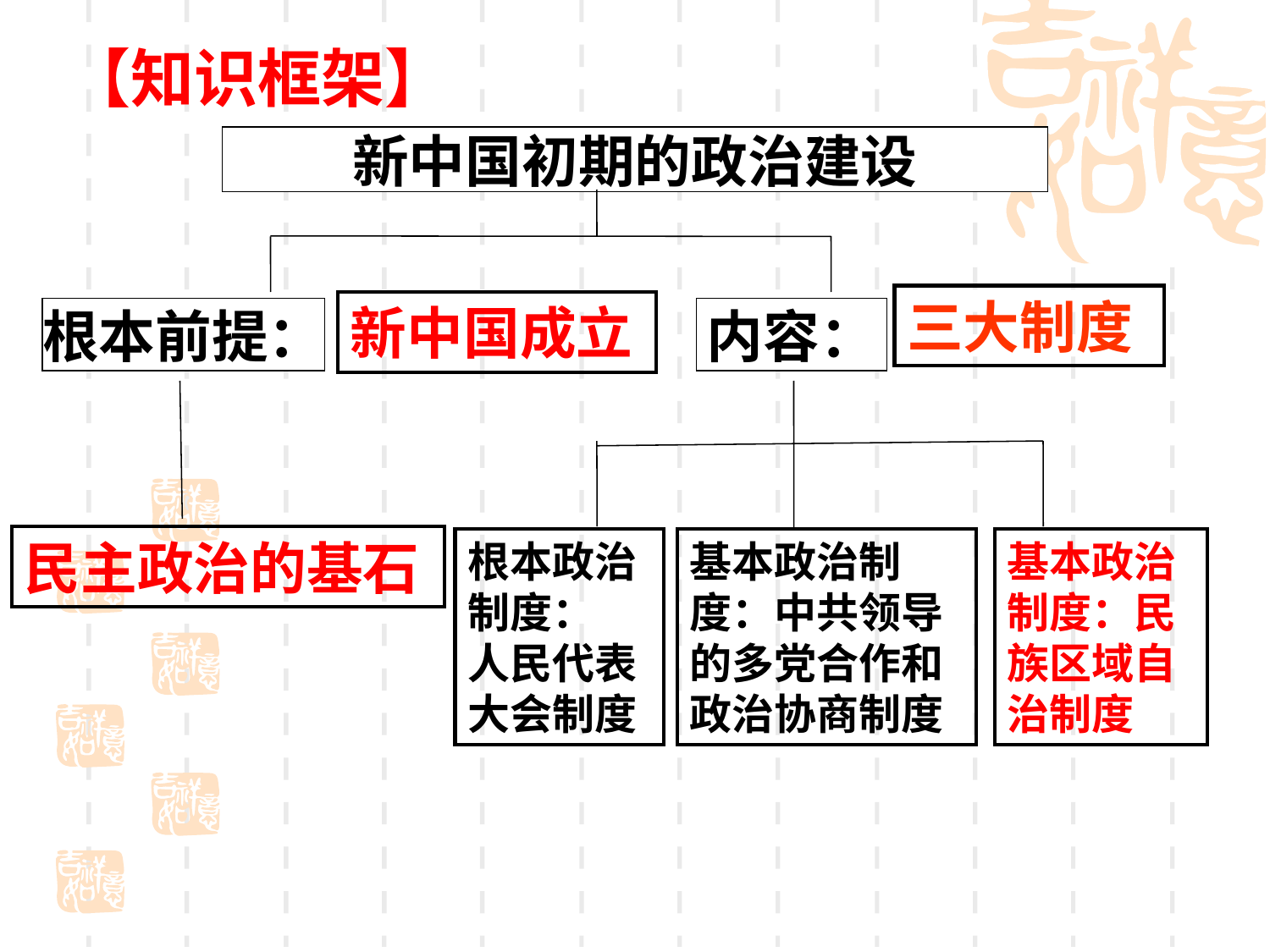

【知识框架】
新中国初期的政治建设

三大制度
新中国成立
根本前提：
内容：

民主政治的基石
根本政治制度：
人民代表大会制度
基本政治制度：中共领导的多党合作和政治协商制度
基本政治制度：民族区域自治制度